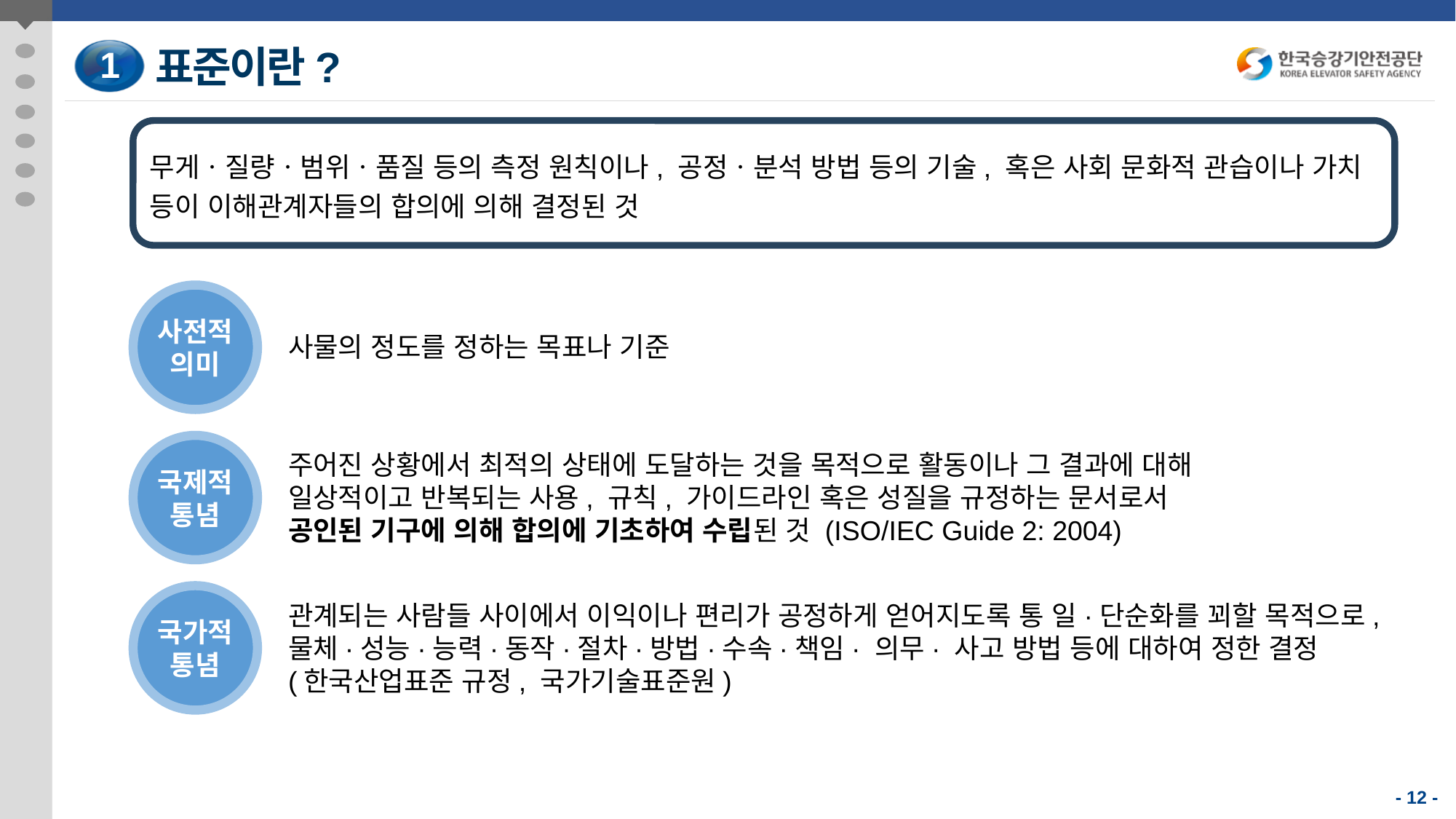

표준이란?
1
무게ㆍ질량ㆍ범위ㆍ품질 등의 측정 원칙이나, 공정ㆍ분석 방법 등의 기술, 혹은 사회 문화적 관습이나 가치 등이 이해관계자들의 합의에 의해 결정된 것
사전적 의미
사물의 정도를 정하는 목표나 기준
국제적 통념
주어진 상황에서 최적의 상태에 도달하는 것을 목적으로 활동이나 그 결과에 대해
일상적이고 반복되는 사용, 규칙, 가이드라인 혹은 성질을 규정하는 문서로서
공인된 기구에 의해 합의에 기초하여 수립된 것 (ISO/IEC Guide 2: 2004)
국가적 통념
관계되는 사람들 사이에서 이익이나 편리가 공정하게 얻어지도록 통 일·단순화를 꾀할 목적으로, 물체·성능·능력·동작·절차·방법·수속·책임· 의무· 사고 방법 등에 대하여 정한 결정
(한국산업표준 규정, 국가기술표준원)